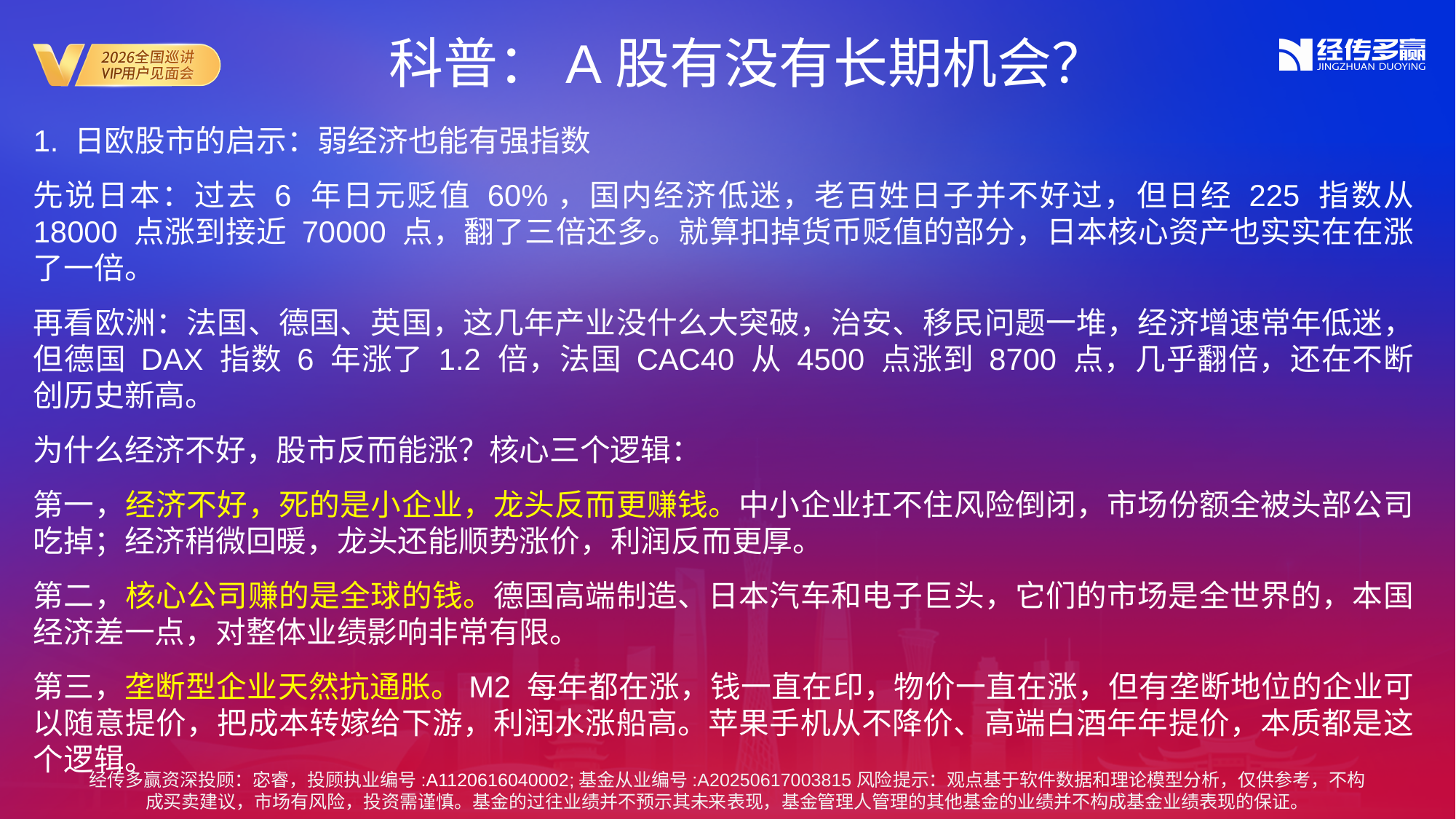

科普：A股有没有长期机会？
1. 日欧股市的启示：弱经济也能有强指数
先说日本：过去 6 年日元贬值 60%，国内经济低迷，老百姓日子并不好过，但日经 225 指数从 18000 点涨到接近 70000 点，翻了三倍还多。就算扣掉货币贬值的部分，日本核心资产也实实在在涨了一倍。
再看欧洲：法国、德国、英国，这几年产业没什么大突破，治安、移民问题一堆，经济增速常年低迷，但德国 DAX 指数 6 年涨了 1.2 倍，法国 CAC40 从 4500 点涨到 8700 点，几乎翻倍，还在不断创历史新高。
为什么经济不好，股市反而能涨？核心三个逻辑：
第一，经济不好，死的是小企业，龙头反而更赚钱。中小企业扛不住风险倒闭，市场份额全被头部公司吃掉；经济稍微回暖，龙头还能顺势涨价，利润反而更厚。
第二，核心公司赚的是全球的钱。德国高端制造、日本汽车和电子巨头，它们的市场是全世界的，本国经济差一点，对整体业绩影响非常有限。
第三，垄断型企业天然抗通胀。M2 每年都在涨，钱一直在印，物价一直在涨，但有垄断地位的企业可以随意提价，把成本转嫁给下游，利润水涨船高。苹果手机从不降价、高端白酒年年提价，本质都是这个逻辑。
经传多赢资深投顾：宓睿，投顾执业编号:A1120616040002;基金从业编号:A20250617003815风险提示：观点基于软件数据和理论模型分析，仅供参考，不构成买卖建议，市场有风险，投资需谨慎。基金的过往业绩并不预示其未来表现，基金管理人管理的其他基金的业绩并不构成基金业绩表现的保证。